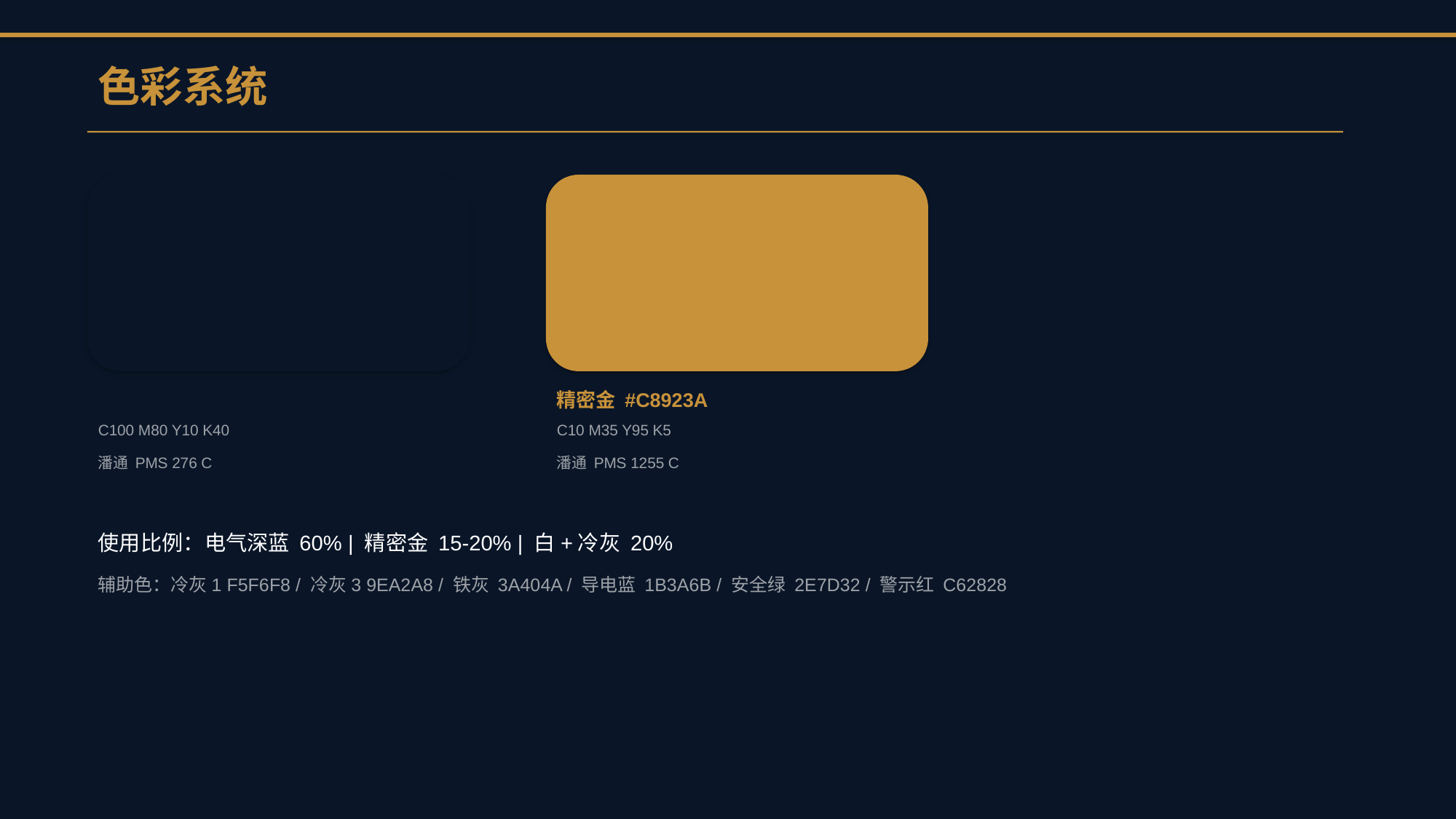

色彩系统

电气深蓝 #0A1628
精密金 #C8923A
C100 M80 Y10 K40
C10 M35 Y95 K5
潘通 PMS 276 C
潘通 PMS 1255 C
使用比例：电气深蓝 60% | 精密金 15-20% | 白+冷灰 20%
辅助色：冷灰1 F5F6F8 / 冷灰3 9EA2A8 / 铁灰 3A404A / 导电蓝 1B3A6B / 安全绿 2E7D32 / 警示红 C62828